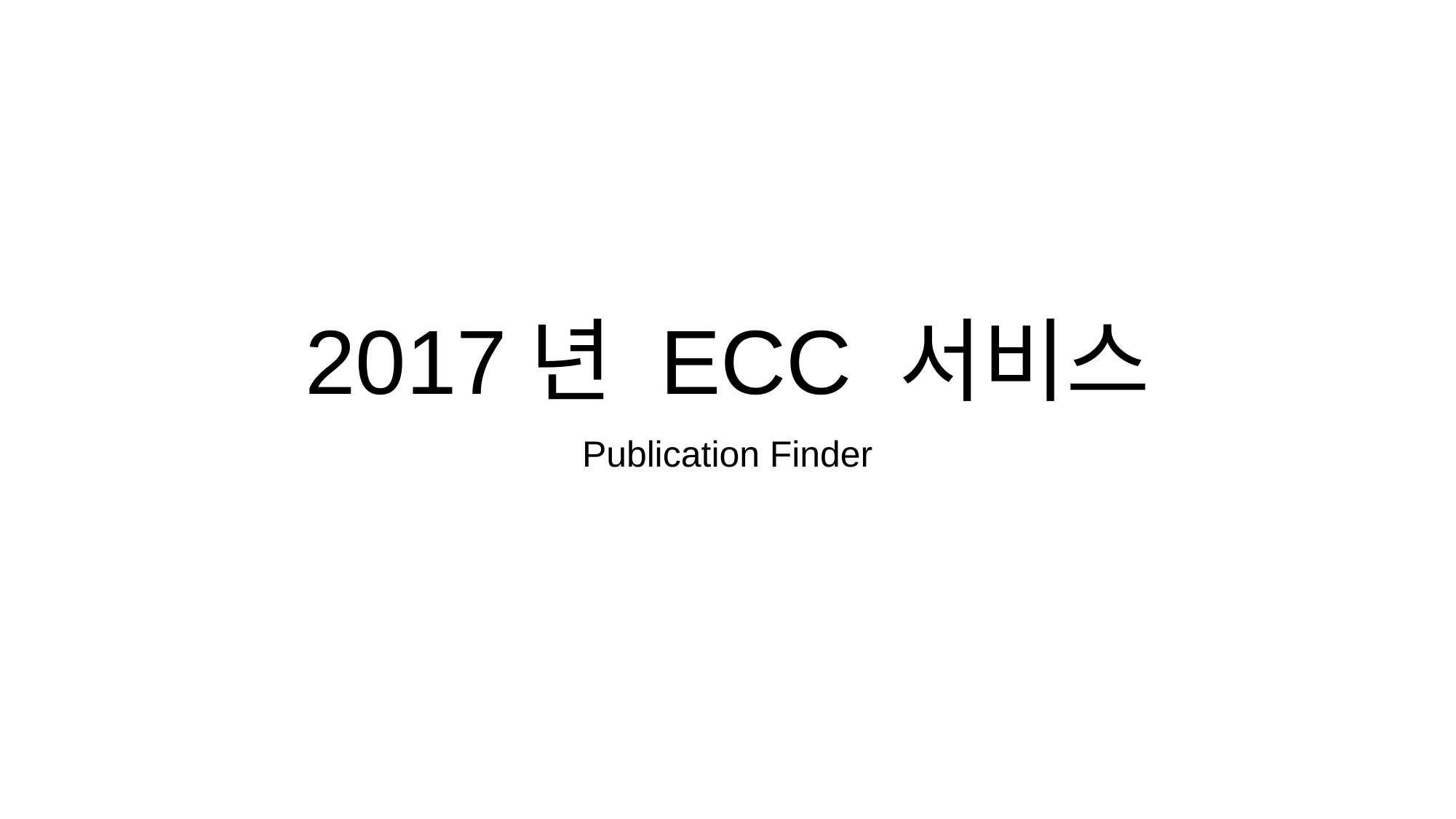

# 2017년 ECC 서비스
Publication Finder

대리 이 강 헌 | Training Specialist
EBSCO Information Services